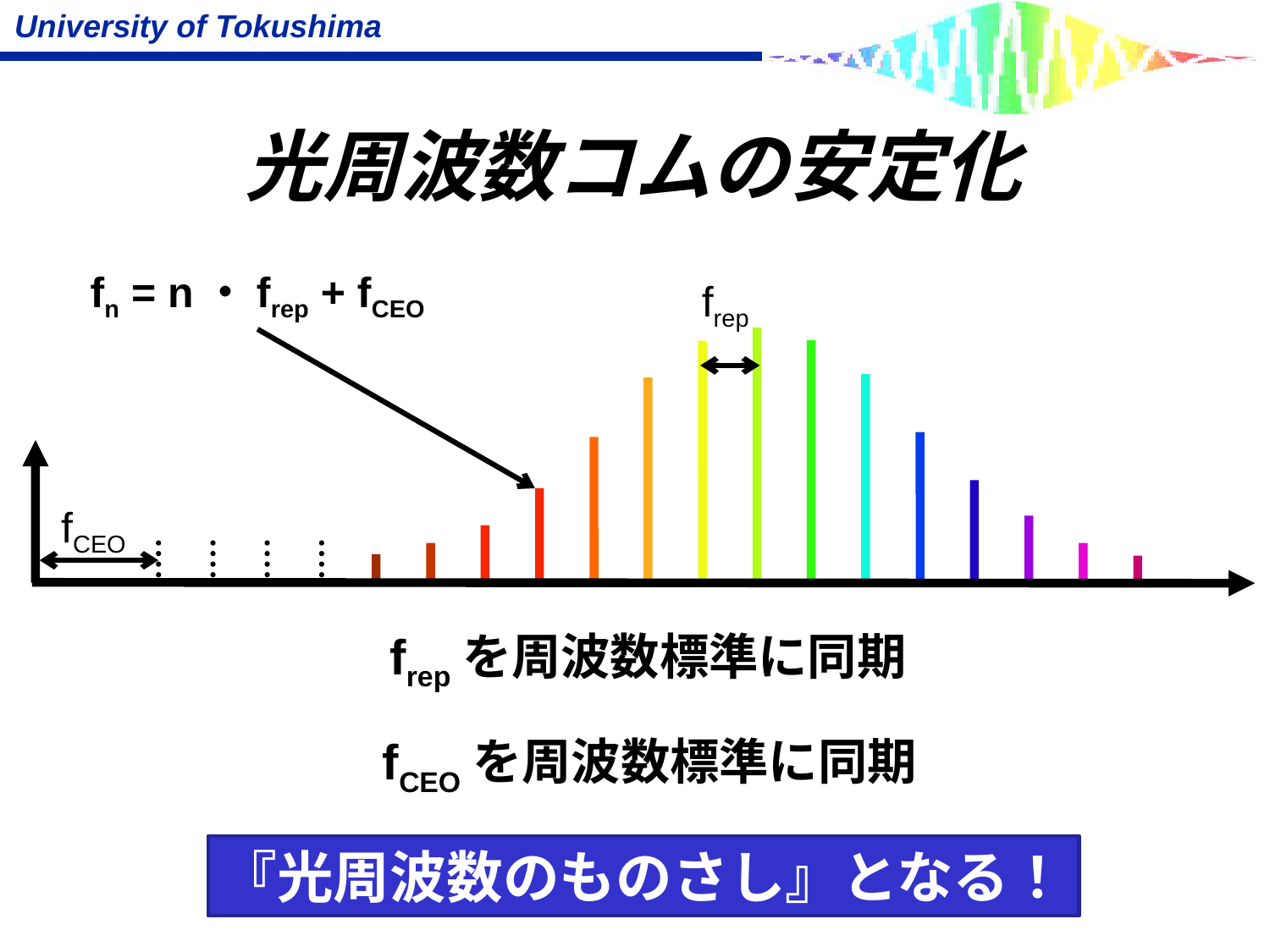

# 光周波数コムの安定化
fn = n・frep + fCEO
frep

fCEO

frepを周波数標準に同期
fCEOを周波数標準に同期
『光周波数のものさし』となる！